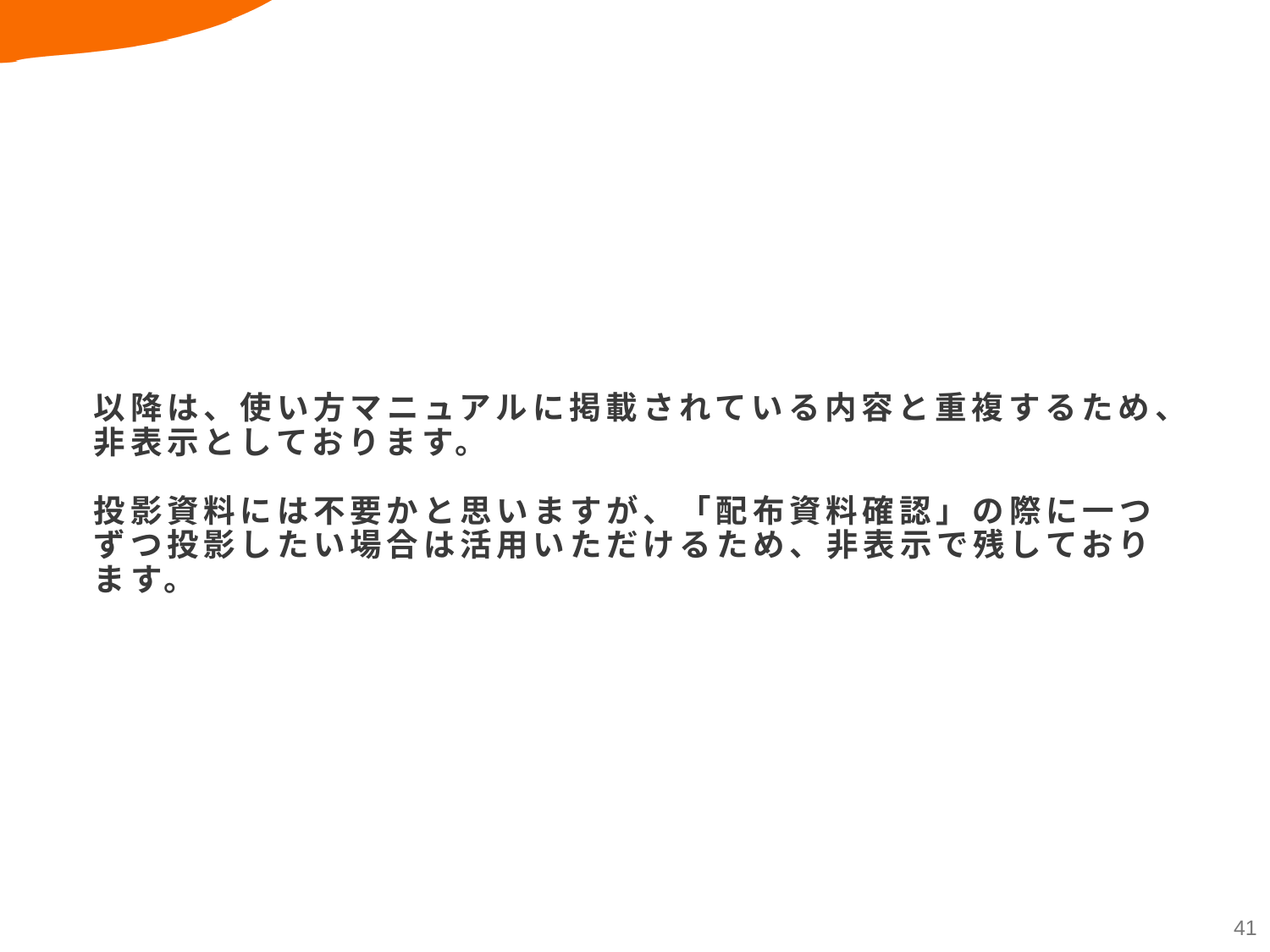

# 以降は、使い方マニュアルに掲載されている内容と重複するため、非表示としております。 投影資料には不要かと思いますが、「配布資料確認」の際に一つずつ投影したい場合は活用いただけるため、非表示で残しております。
41